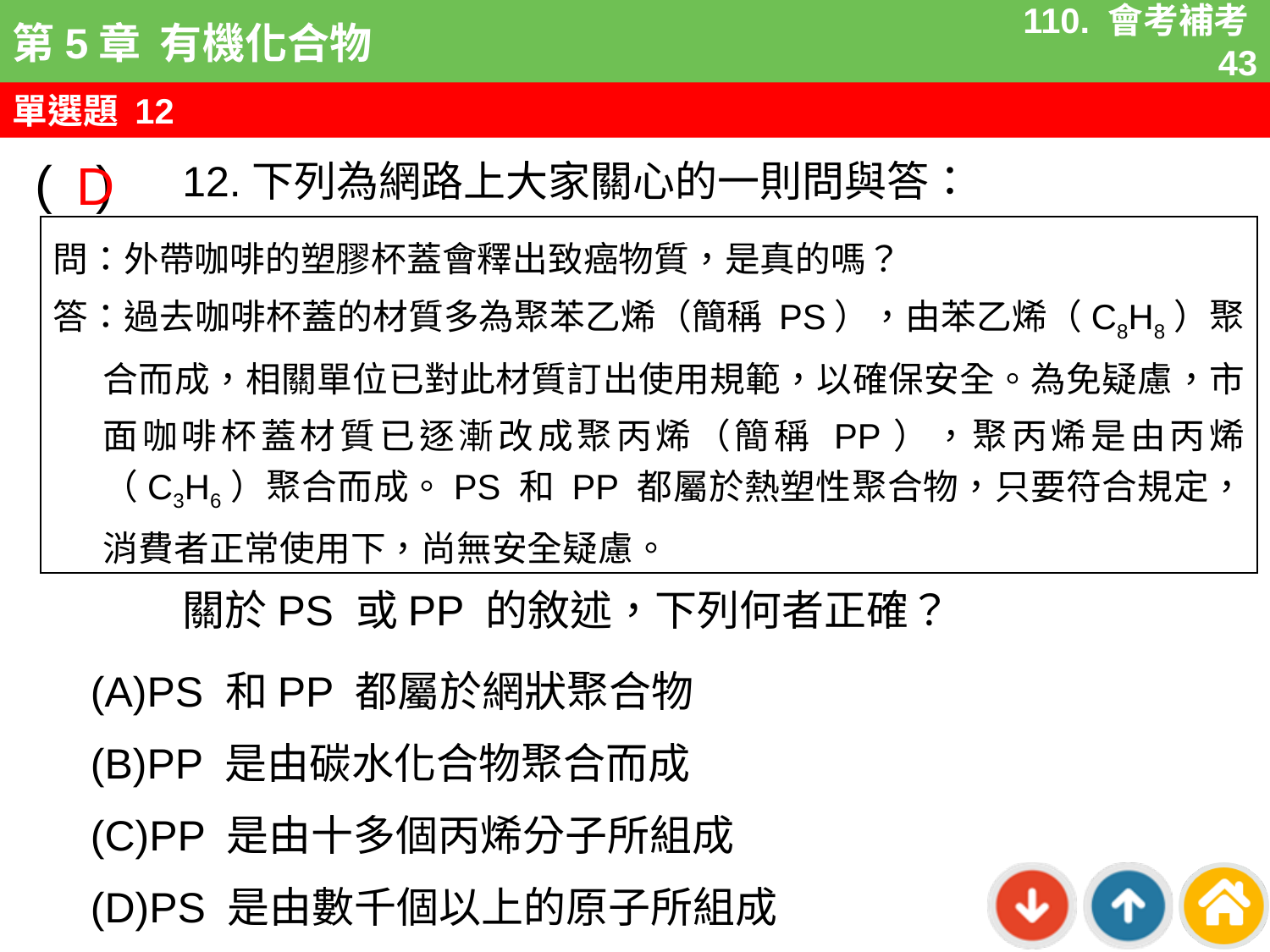

110. 會考補考43
單選題 12
D
(   )
12.下列為網路上大家關心的一則問與答：

關於PS 或PP 的敘述，下列何者正確？
問：外帶咖啡的塑膠杯蓋會釋出致癌物質，是真的嗎？
答：過去咖啡杯蓋的材質多為聚苯乙烯（簡稱 PS），由苯乙烯（C8H8）聚合而成，相關單位已對此材質訂出使用規範，以確保安全。為免疑慮，市面咖啡杯蓋材質已逐漸改成聚丙烯（簡稱 PP），聚丙烯是由丙烯（C3H6）聚合而成。PS 和 PP 都屬於熱塑性聚合物，只要符合規定，消費者正常使用下，尚無安全疑慮。
(A)PS 和PP 都屬於網狀聚合物
(B)PP 是由碳水化合物聚合而成
(C)PP 是由十多個丙烯分子所組成
(D)PS 是由數千個以上的原子所組成